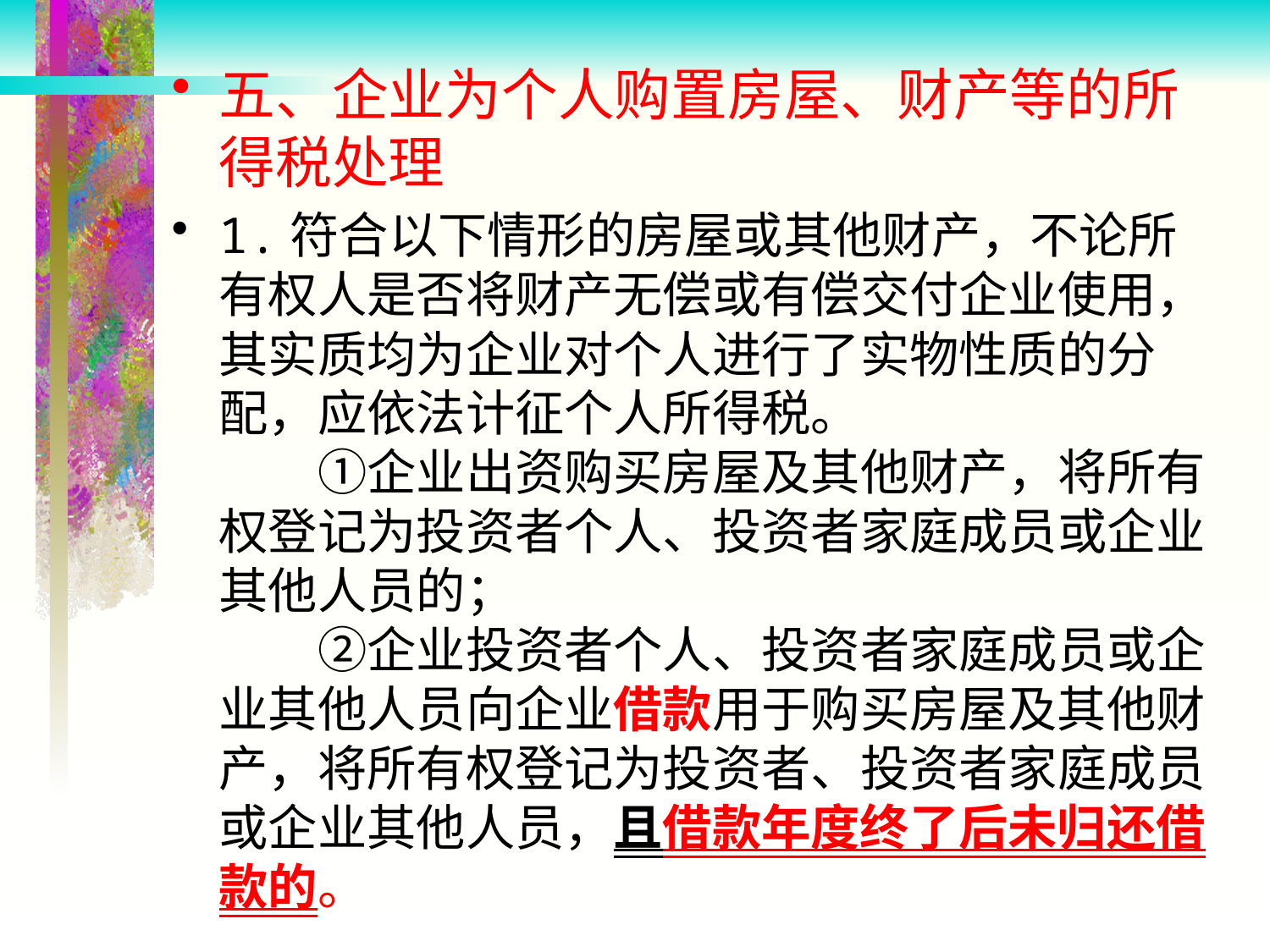

五、企业为个人购置房屋、财产等的所得税处理
1.符合以下情形的房屋或其他财产，不论所有权人是否将财产无偿或有偿交付企业使用，其实质均为企业对个人进行了实物性质的分配，应依法计征个人所得税。
　　①企业出资购买房屋及其他财产，将所有权登记为投资者个人、投资者家庭成员或企业其他人员的；
　　②企业投资者个人、投资者家庭成员或企业其他人员向企业借款用于购买房屋及其他财产，将所有权登记为投资者、投资者家庭成员或企业其他人员，且借款年度终了后未归还借款的。